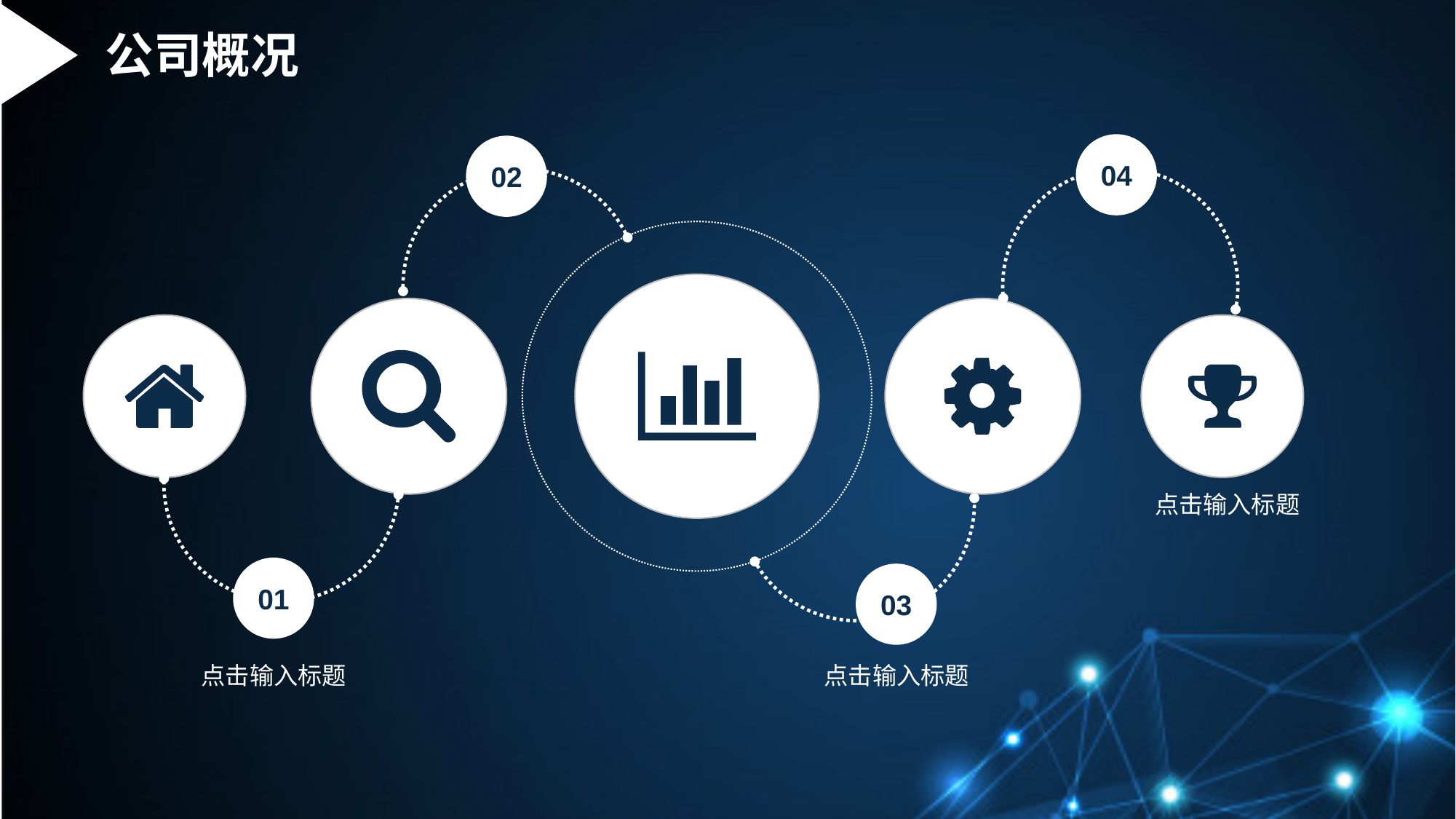

公司概况
04
02

点击输入标题
01
03
点击输入标题
点击输入标题